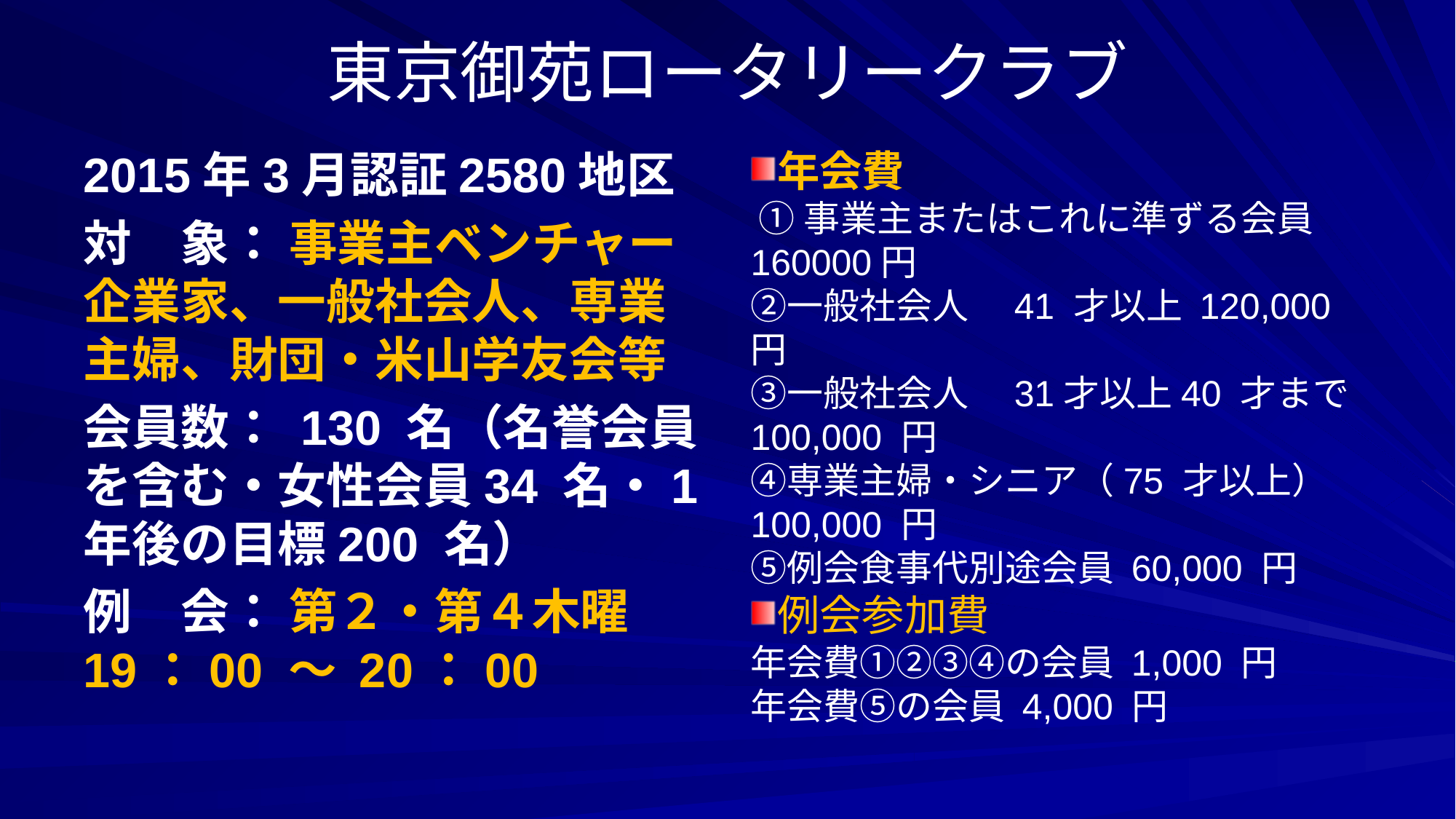

# 東京御苑ロータリークラブ
年会費
 ①事業主またはこれに準ずる会員 160000円
②一般社会人　41 才以上 120,000 円
③一般社会人　31才以上40 才まで 100,000 円
④専業主婦・シニア（75 才以上） 100,000 円
⑤例会食事代別途会員 60,000 円
例会参加費
年会費①②③④の会員 1,000 円
年会費⑤の会員 4,000 円

2015年3月認証2580地区
対　象： 事業主ベンチャー企業家、一般社会人、専業主婦、財団・米山学友会等
会員数： 130 名（名誉会員を含む・女性会員34 名・1 年後の目標200 名）
例　会： 第２・第４木曜　19：00 ～ 20：00